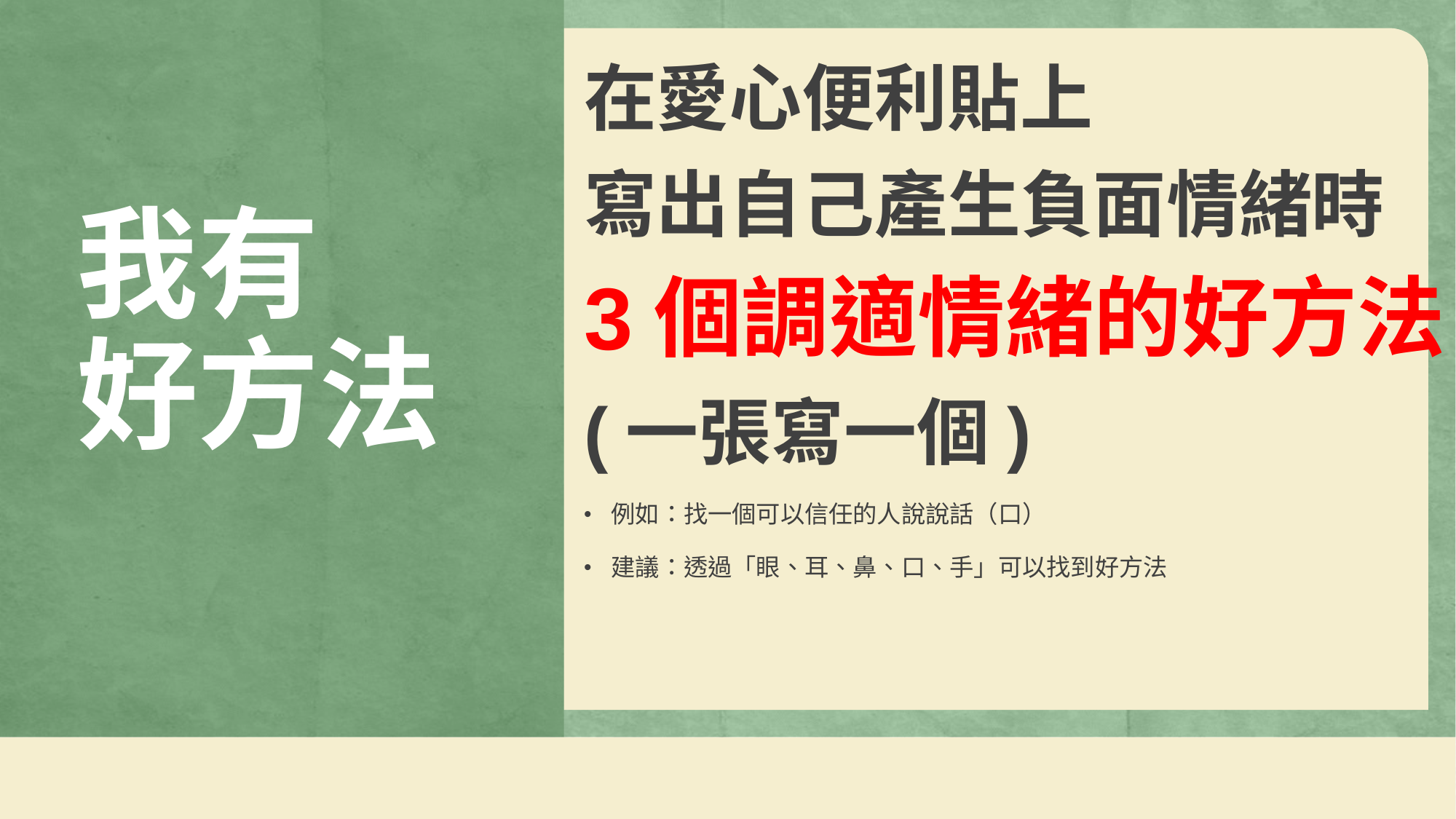

在愛心便利貼上
寫出自己產生負面情緒時
3個調適情緒的好方法
(一張寫一個)
例如：找一個可以信任的人說說話（口）
建議：透過「眼、耳、鼻、口、手」可以找到好方法

# 我有 好方法